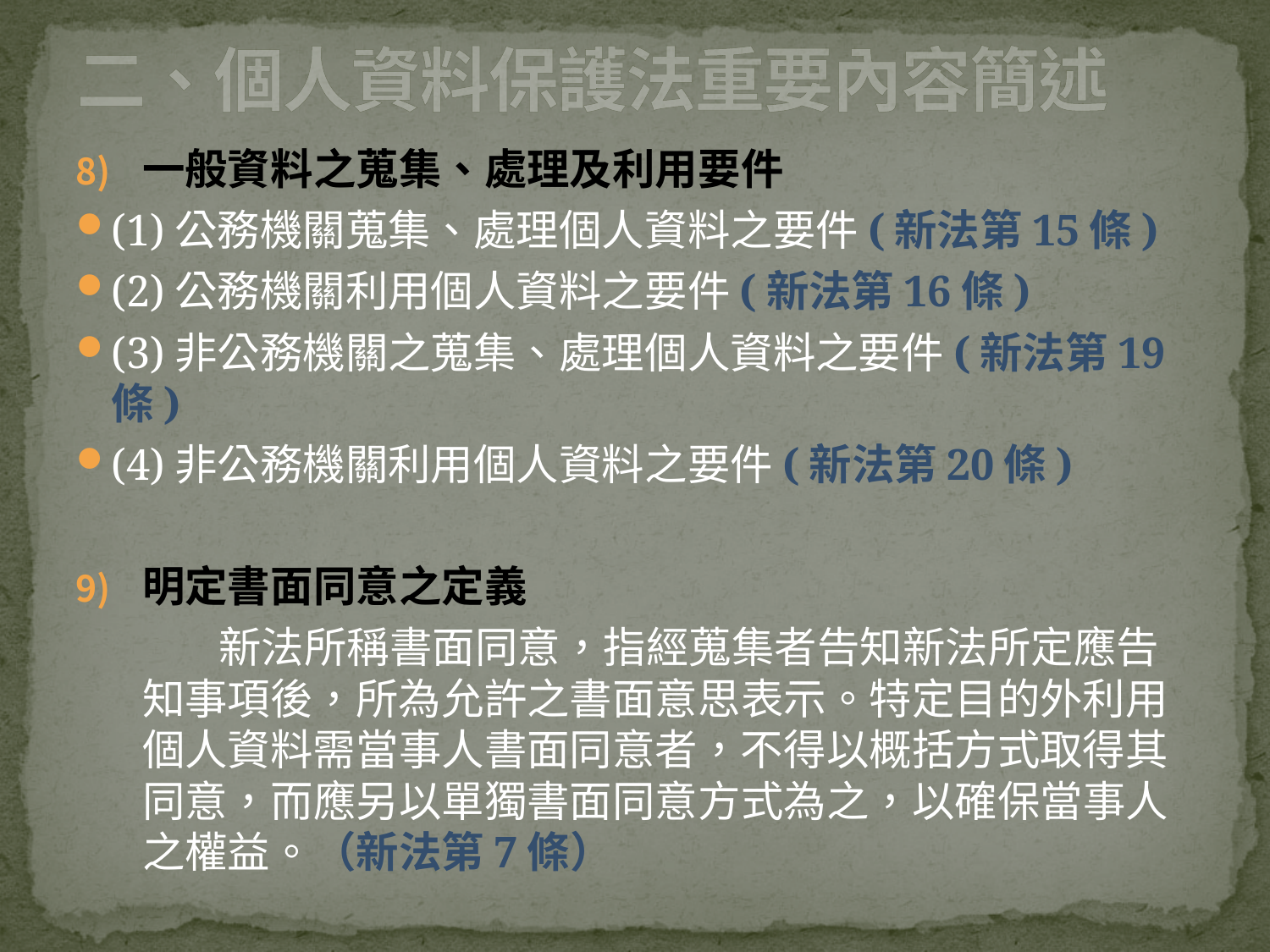

# 二、個人資料保護法重要內容簡述
一般資料之蒐集、處理及利用要件
(1)公務機關蒐集、處理個人資料之要件(新法第15條)
(2)公務機關利用個人資料之要件(新法第16條)
(3)非公務機關之蒐集、處理個人資料之要件(新法第19條)
(4)非公務機關利用個人資料之要件(新法第20條)

明定書面同意之定義
              新法所稱書面同意，指經蒐集者告知新法所定應告知事項後，所為允許之書面意思表示。特定目的外利用個人資料需當事人書面同意者，不得以概括方式取得其同意，而應另以單獨書面同意方式為之，以確保當事人之權益。（新法第7條）